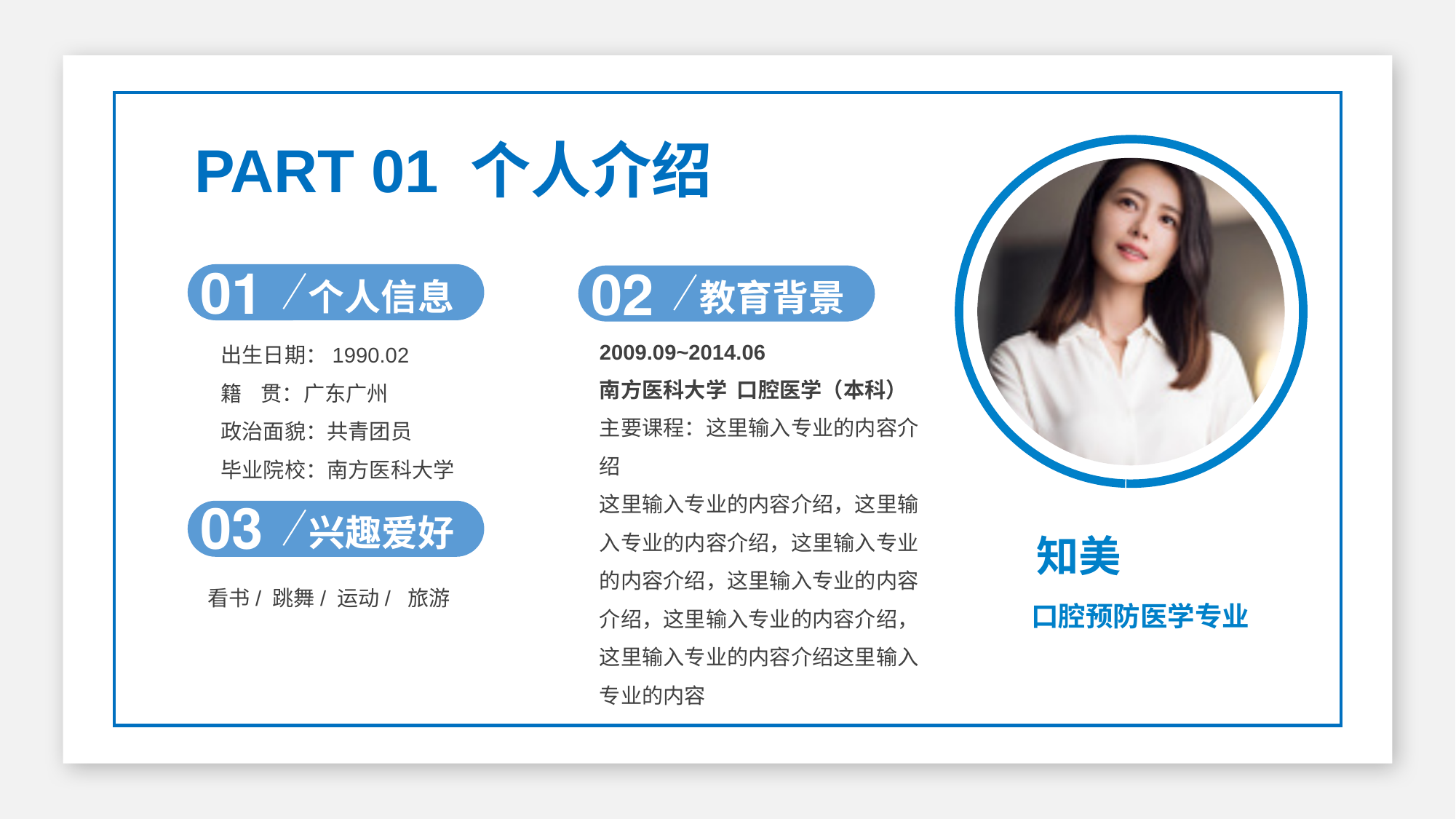

PART 01 个人介绍

个人信息
01

教育背景
02

2009.09~2014.06
南方医科大学  口腔医学（本科）
主要课程：这里输入专业的内容介绍
这里输入专业的内容介绍，这里输入专业的内容介绍，这里输入专业的内容介绍，这里输入专业的内容介绍，这里输入专业的内容介绍，这里输入专业的内容介绍这里输入专业的内容

出生日期：1990.02
籍    贯：广东广州
政治面貌：共青团员
毕业院校：南方医科大学

兴趣爱好
03

知美
口腔预防医学专业

看书/ 跳舞/ 运动/  旅游